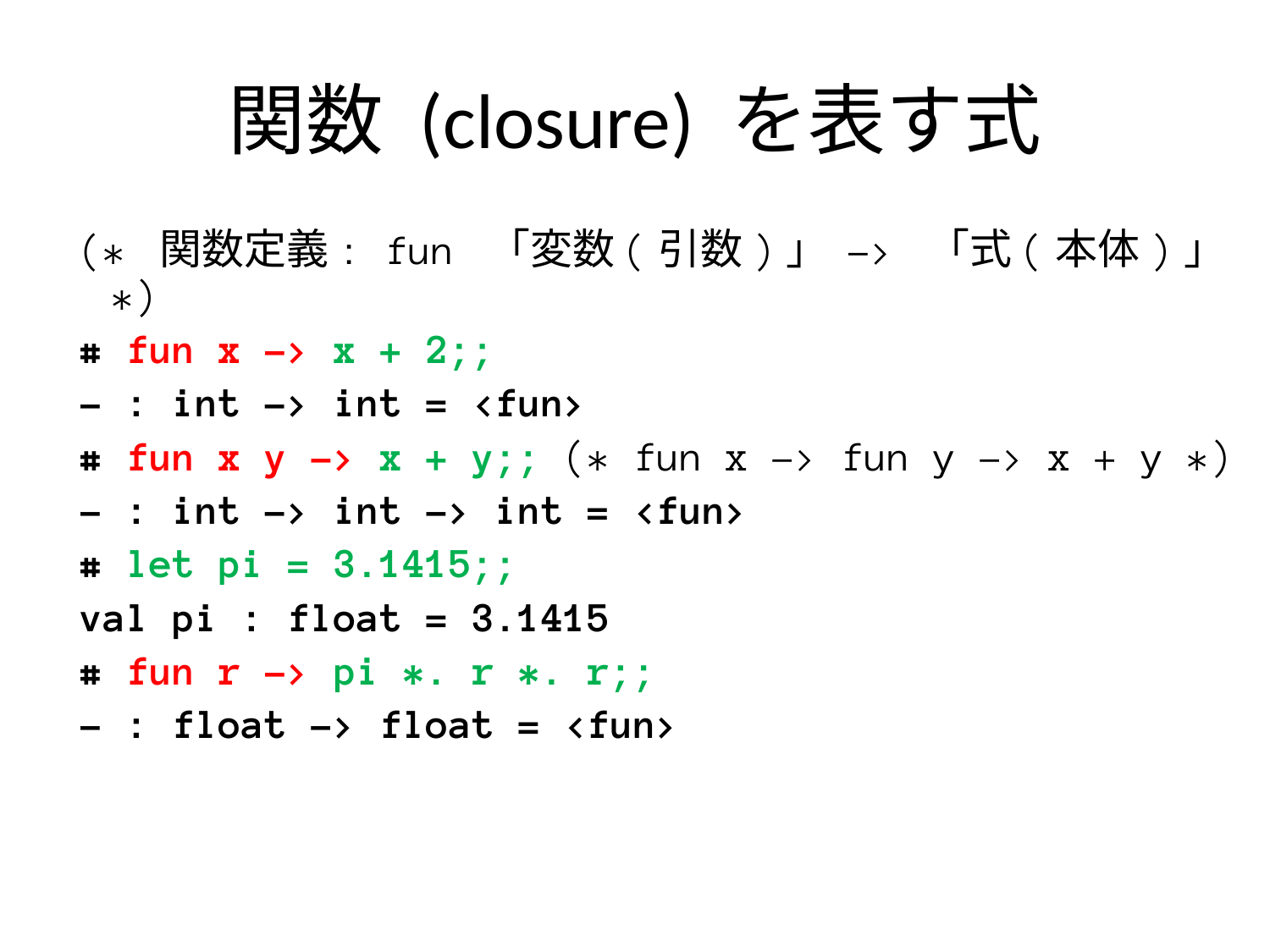

# 関数 (closure) を表す式
(* 関数定義: fun 「変数(引数)」 -> 「式(本体)」 *)
# fun x -> x + 2;;
- : int -> int = <fun>
# fun x y -> x + y;; (* fun x -> fun y -> x + y *)
- : int -> int -> int = <fun>
# let pi = 3.1415;;
val pi : float = 3.1415
# fun r -> pi *. r *. r;;
- : float -> float = <fun>